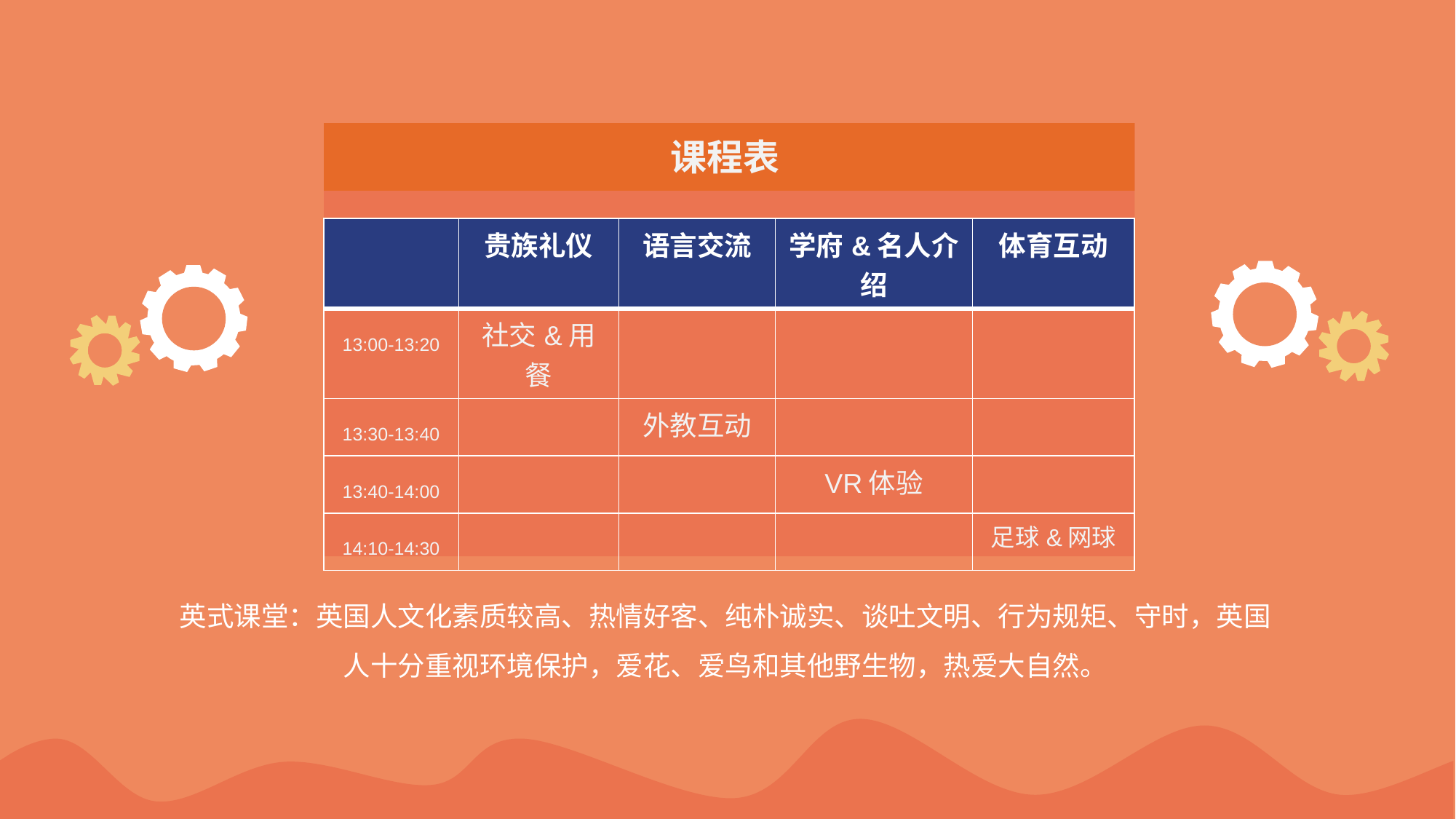

课程表
|  | 贵族礼仪 | 语言交流 | 学府&名人介绍 | 体育互动 |
| --- | --- | --- | --- | --- |
| 13:00-13:20 | 社交&用餐 |  |  |  |
| 13:30-13:40 |  | 外教互动 |  |  |
| 13:40-14:00 |  |  | VR体验 |  |
| 14:10-14:30 |  |  |  | 足球&网球 |

英式课堂：英国人文化素质较高、热情好客、纯朴诚实、谈吐文明、行为规矩、守时，英国人十分重视环境保护，爱花、爱鸟和其他野生物，热爱大自然。